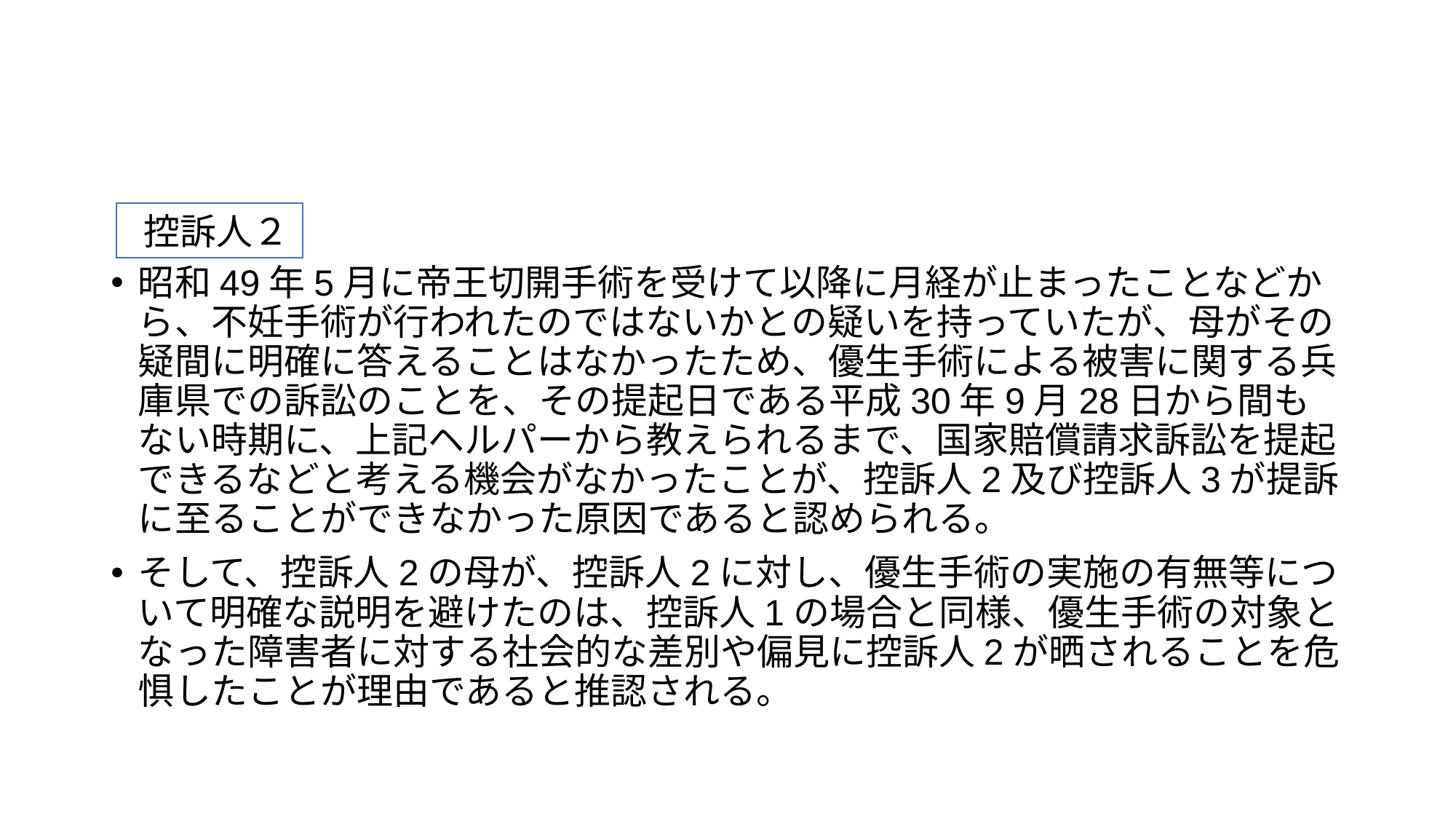

控訴人２
昭和49年5月に帝王切開手術を受けて以降に月経が止まったことなどから、不妊手術が行われたのではないかとの疑いを持っていたが、母がその疑間に明確に答えることはなかったため、優生手術による被害に関する兵庫県での訴訟のことを、その提起日である平成30年9月28日から間もない時期に、上記ヘルパーから教えられるまで、国家賠償請求訴訟を提起できるなどと考える機会がなかったことが、控訴人2及び控訴人3が提訴に至ることができなかった原因であると認められる。
そして、控訴人2の母が、控訴人2に対し、優生手術の実施の有無等について明確な説明を避けたのは、控訴人1の場合と同様、優生手術の対象となった障害者に対する社会的な差別や偏見に控訴人2が晒されることを危惧したことが理由であると推認される。